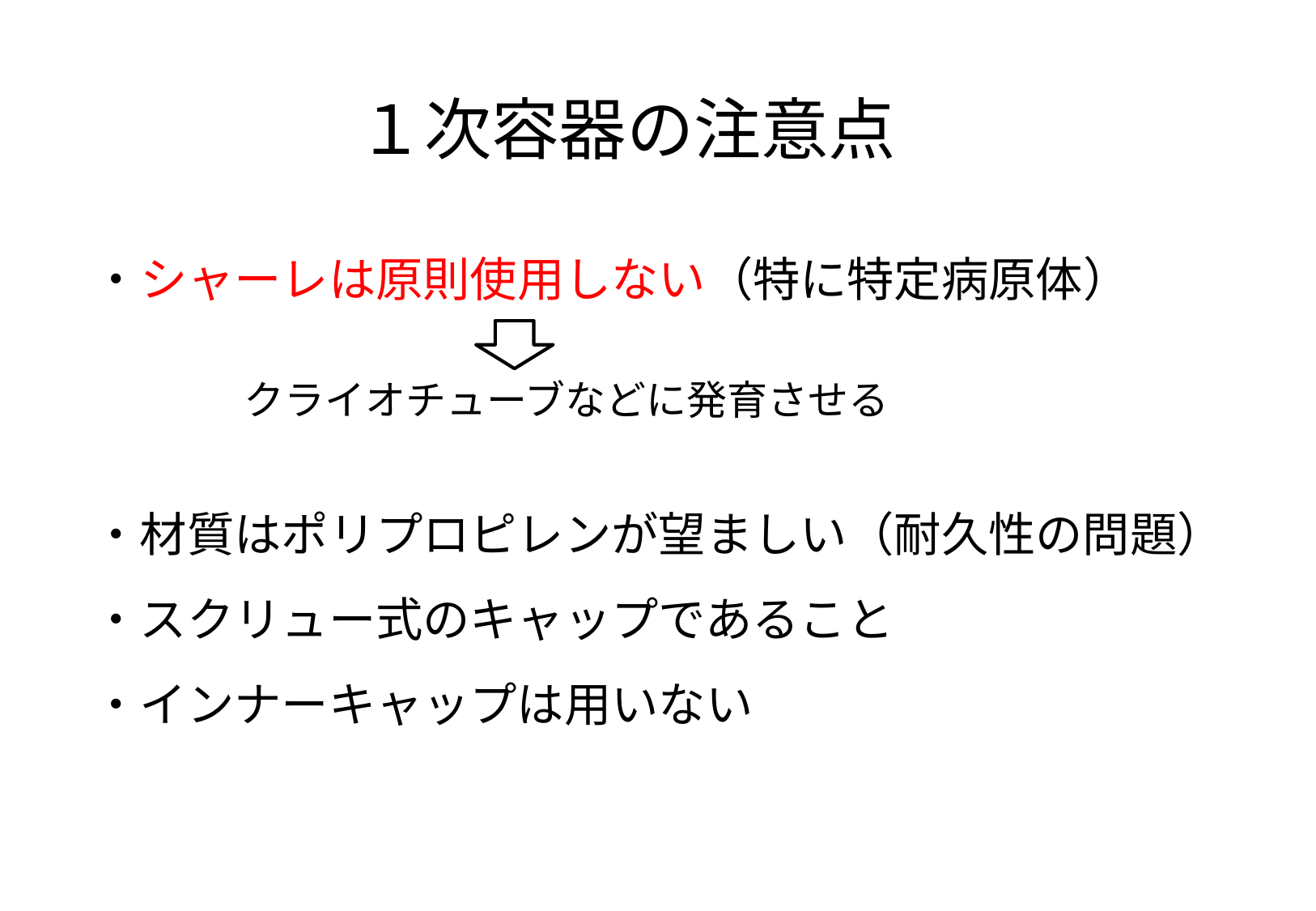

１次容器の注意点
・シャーレは原則使用しない（特に特定病原体）

・材質はポリプロピレンが望ましい（耐久性の問題）
・スクリュー式のキャップであること
・インナーキャップは用いない

クライオチューブなどに発育させる